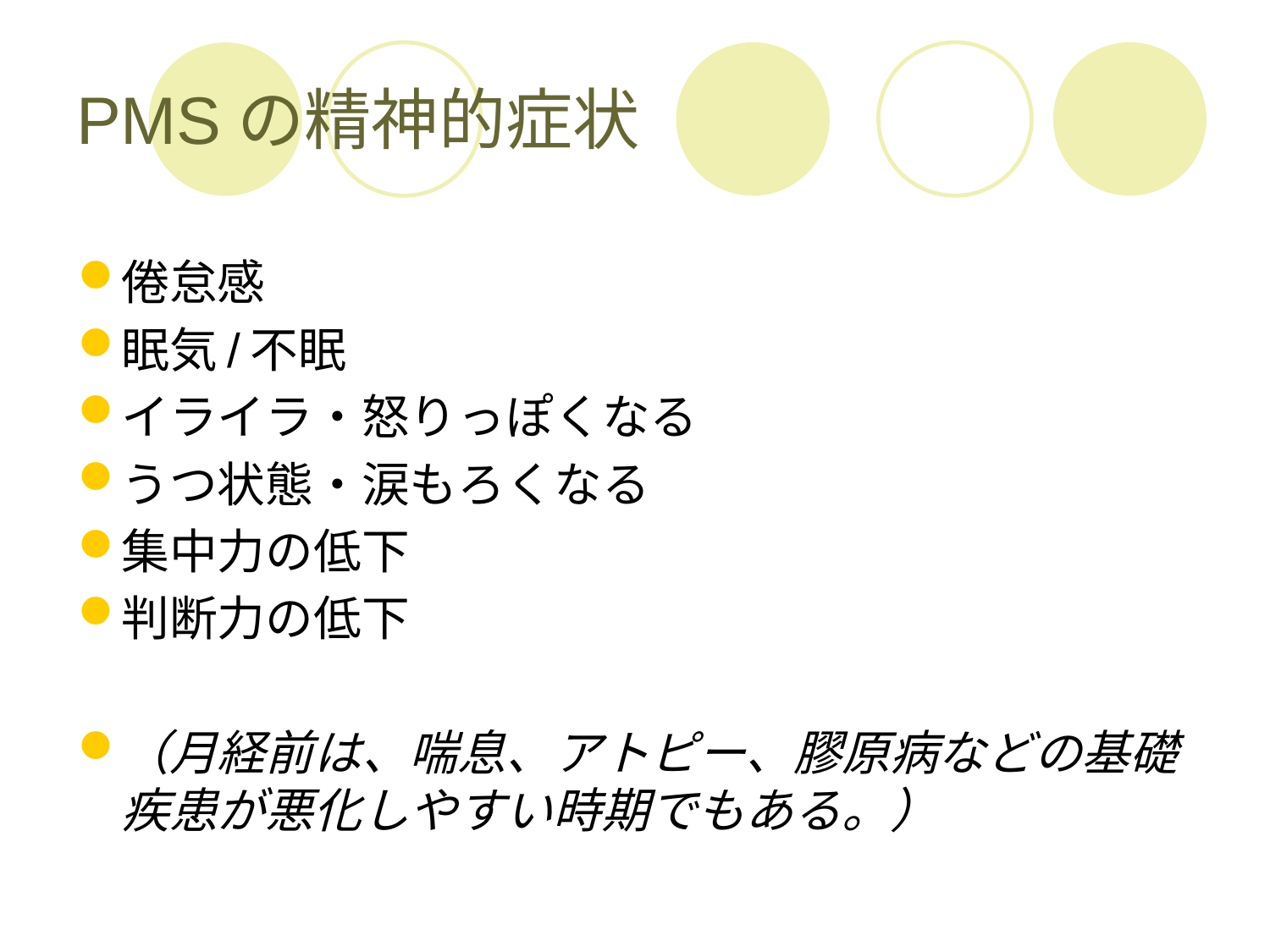

# PMSの精神的症状
倦怠感
眠気/不眠
イライラ・怒りっぽくなる
うつ状態・涙もろくなる
集中力の低下
判断力の低下

（月経前は、喘息、アトピー、膠原病などの基礎疾患が悪化しやすい時期でもある。）